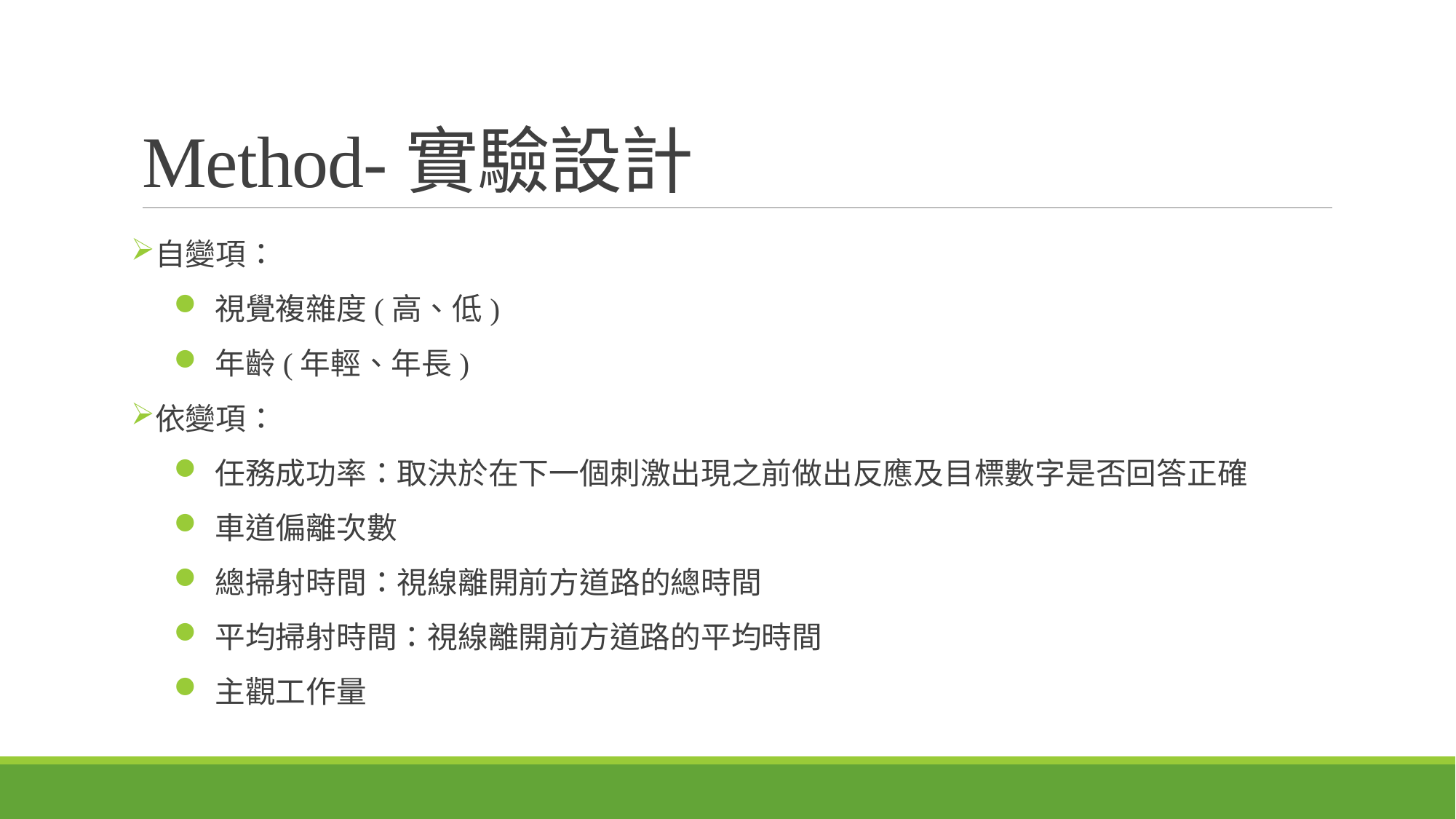

# Method-實驗設計
自變項：
視覺複雜度(高、低)
年齡(年輕、年長)
依變項：
任務成功率：取決於在下一個刺激出現之前做出反應及目標數字是否回答正確
車道偏離次數
總掃射時間：視線離開前方道路的總時間
平均掃射時間：視線離開前方道路的平均時間
主觀工作量